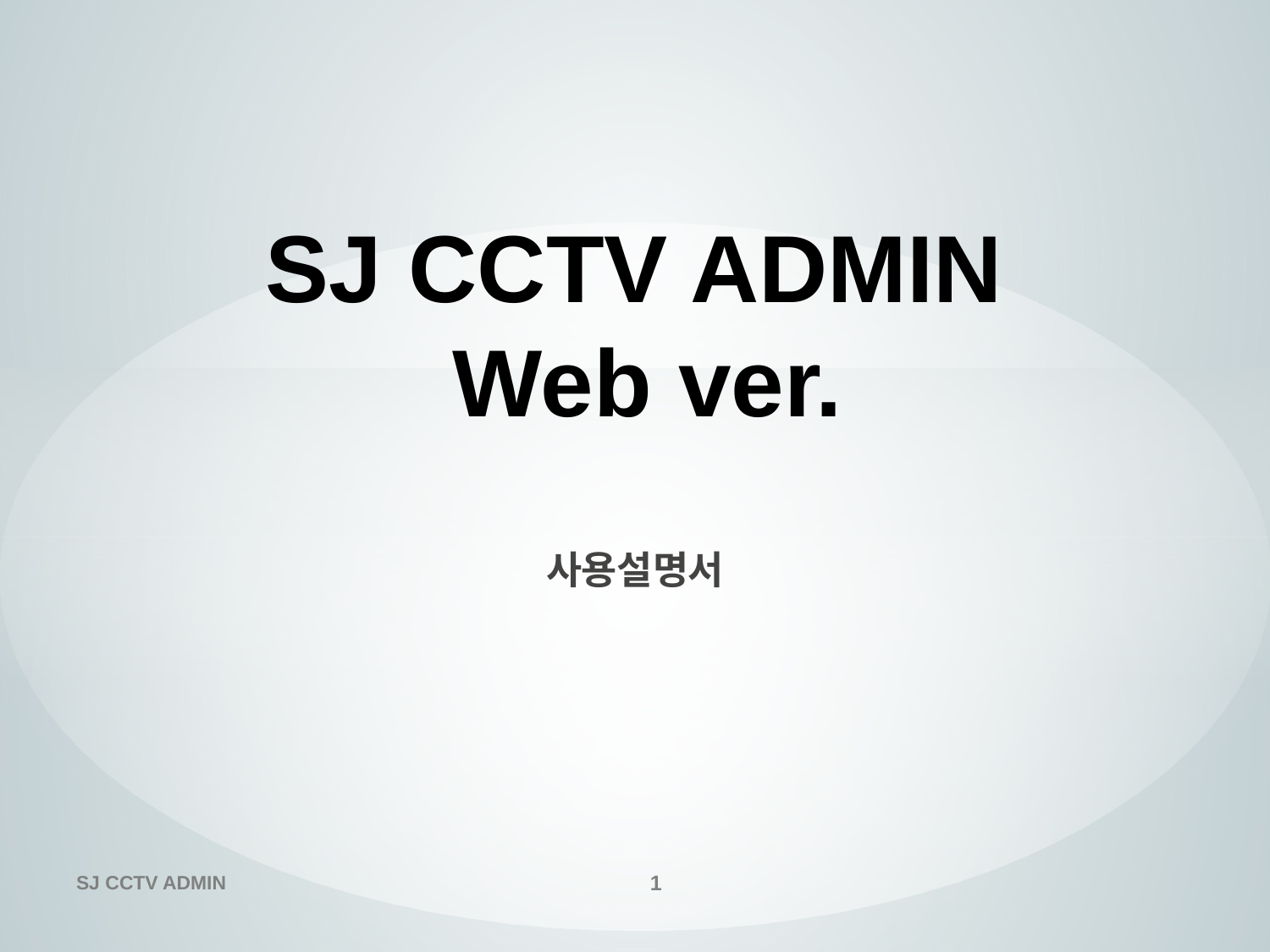

# SJ CCTV ADMIN Web ver.
사용설명서
SJ CCTV ADMIN
1